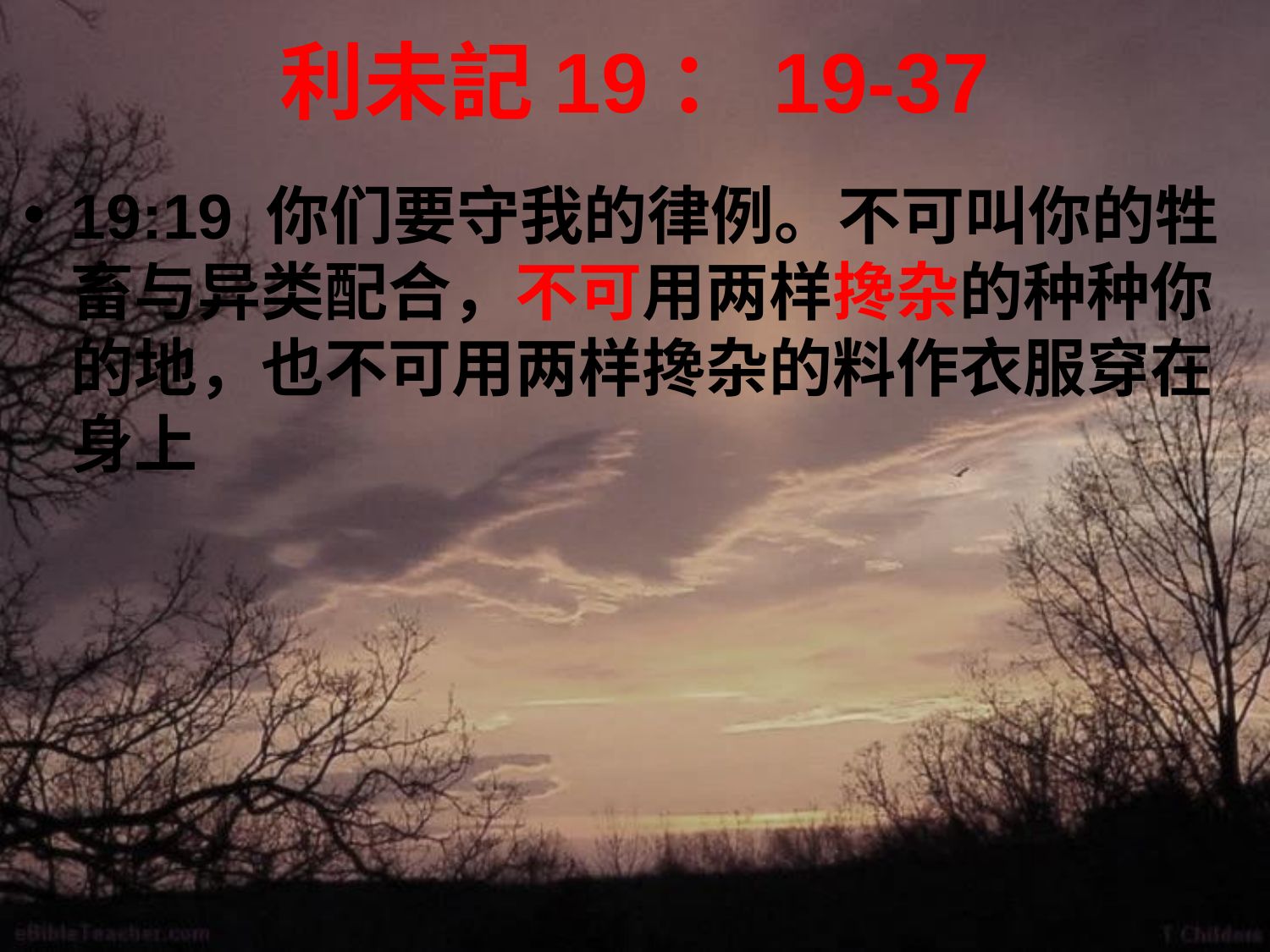

# 利未記19：19-37
19:19 你们要守我的律例。不可叫你的牲畜与异类配合，不可用两样搀杂的种种你的地，也不可用两样搀杂的料作衣服穿在身上